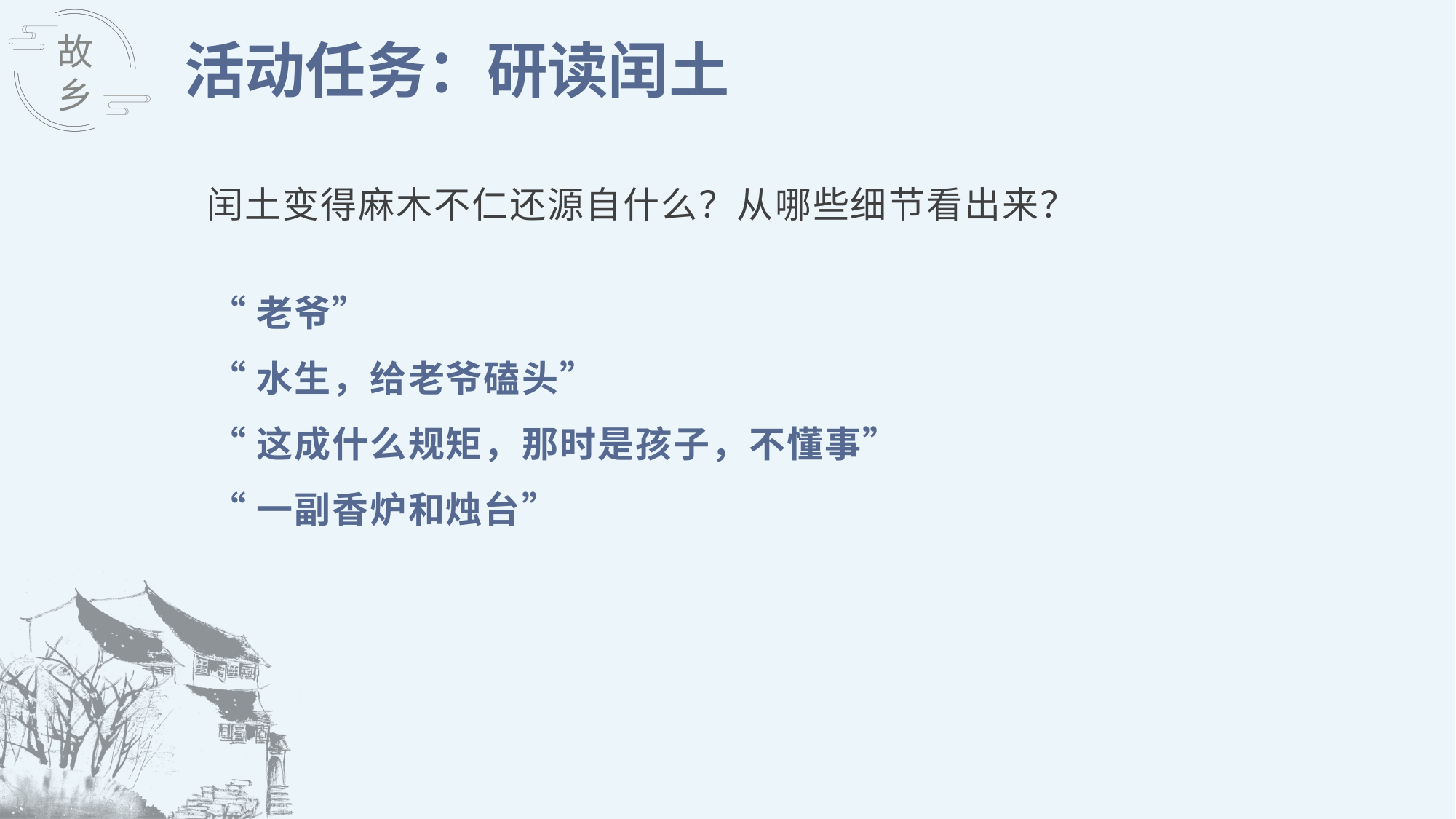

活动任务：研读闰土
闰土变得麻木不仁还源自什么？从哪些细节看出来？
“老爷”
“水生，给老爷磕头”
“这成什么规矩，那时是孩子，不懂事”
“一副香炉和烛台”